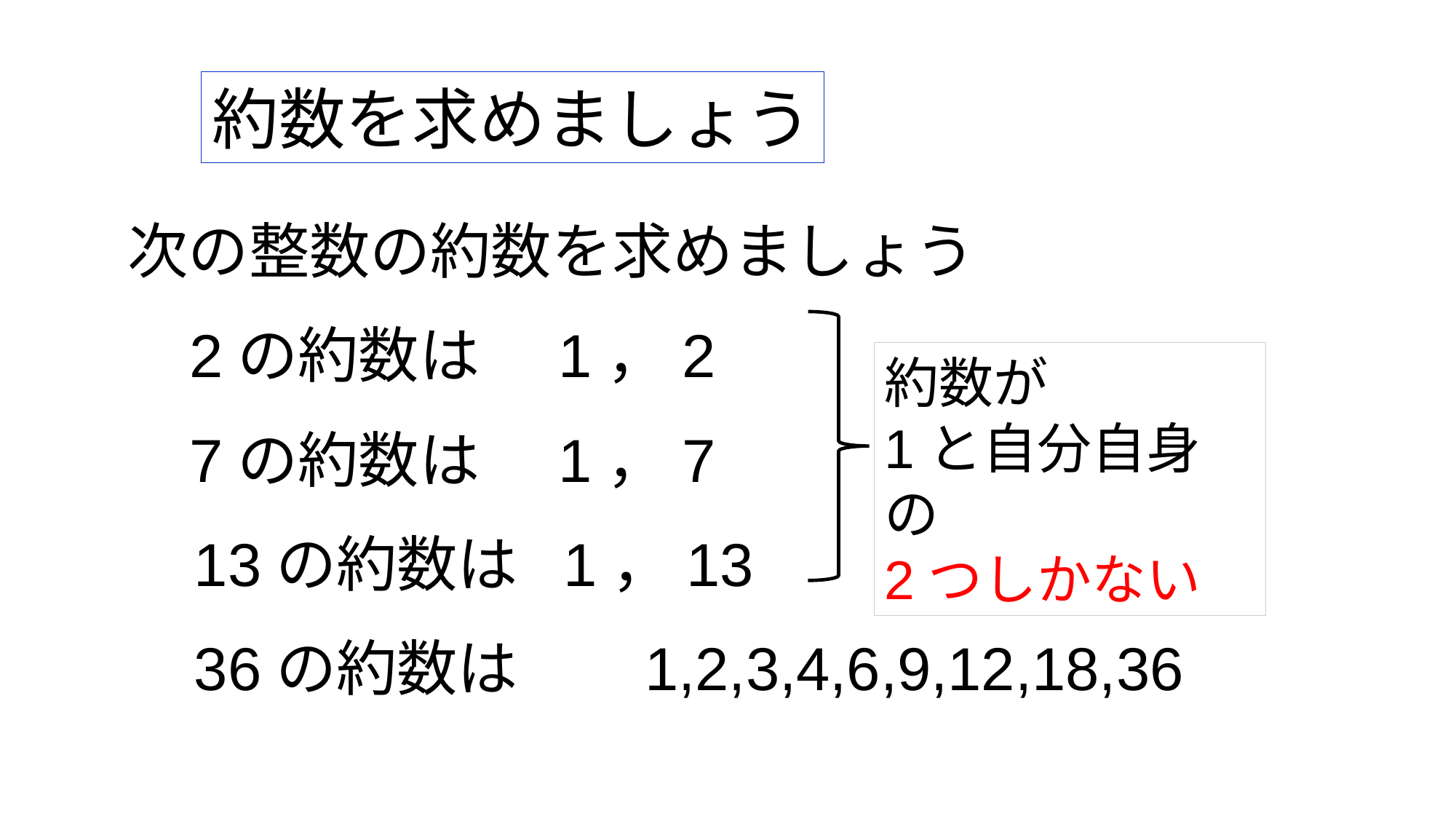

約数を求めましょう
次の整数の約数を求めましょう
2の約数は
1，2

約数が
1と自分自身の
2つしかない
7の約数は
1，7
13の約数は
1，13
36の約数は
1,2,3,4,6,9,12,18,36